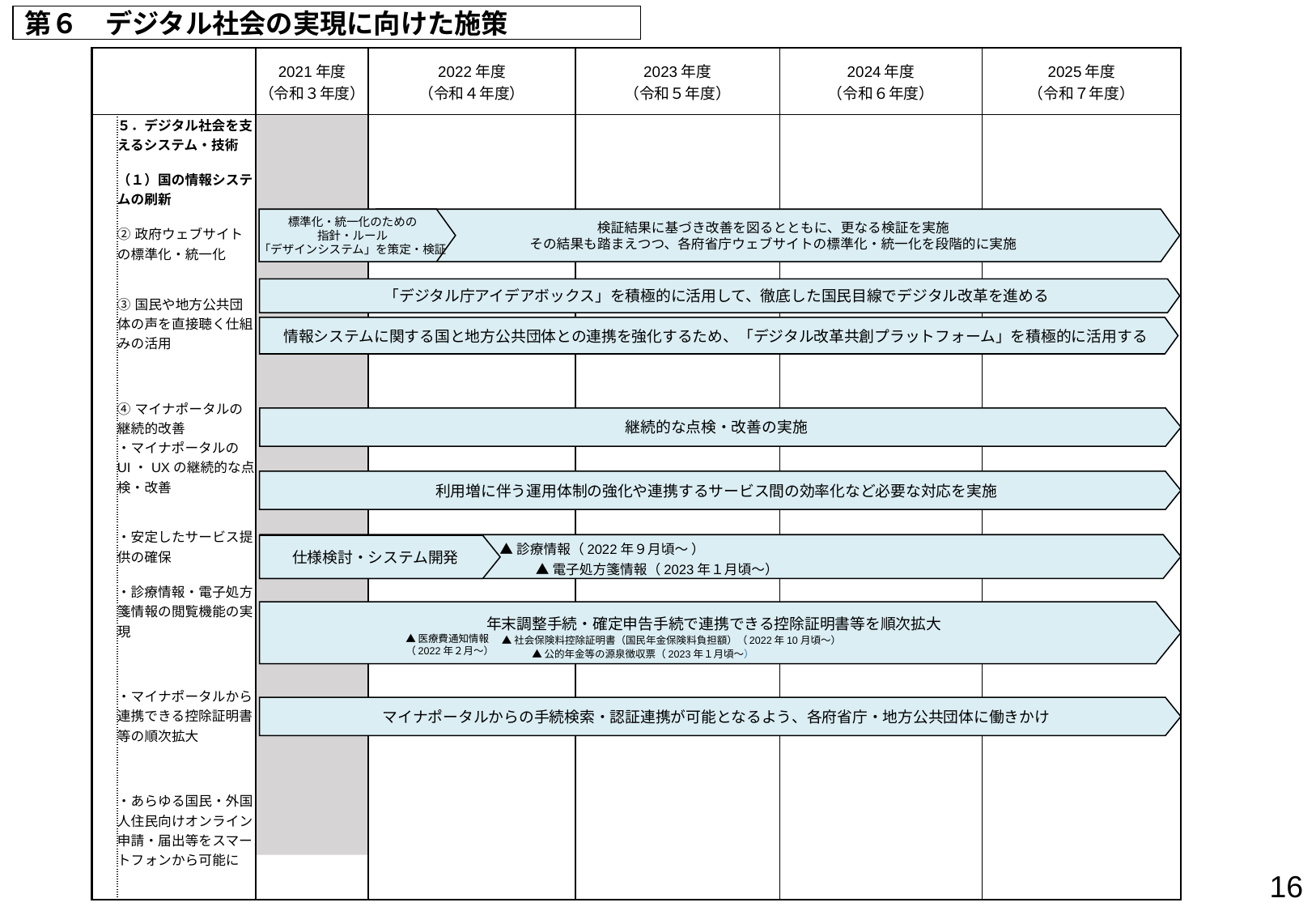

第６　デジタル社会の実現に向けた施策
|  |  | 2021年度 （令和３年度） | 2022年度 （令和４年度） | 2023年度 （令和５年度） | 2024年度 （令和６年度） | 2025年度 （令和７年度） |
| --- | --- | --- | --- | --- | --- | --- |
|  | ５．デジタル社会を支えるシステム・技術 （１）国の情報システムの刷新 ②政府ウェブサイトの標準化・統一化 ③国民や地方公共団体の声を直接聴く仕組みの活用 ④マイナポータルの継続的改善 ・マイナポータルのUI・UXの継続的な点検・改善 ・安定したサービス提供の確保 ・診療情報・電子処方箋情報の閲覧機能の実現 ・マイナポータルから連携できる控除証明書等の順次拡大 ・あらゆる国民・外国人住民向けオンライン申請・届出等をスマートフォンから可能に |  |  |  |  |  |

標準化・統一化のための
指針・ルール
「デザインシステム」を策定・検証
検証結果に基づき改善を図るとともに、更なる検証を実施
その結果も踏まえつつ、各府省庁ウェブサイトの標準化・統一化を段階的に実施
「デジタル庁アイデアボックス」を積極的に活用して、徹底した国民目線でデジタル改革を進める
情報システムに関する国と地方公共団体との連携を強化するため、「デジタル改革共創プラットフォーム」を積極的に活用する
継続的な点検・改善の実施
利用増に伴う運用体制の強化や連携するサービス間の効率化など必要な対応を実施

▲診療情報（2022年９月頃～ ）
仕様検討・システム開発
▲電子処方箋情報（2023年１月頃～）
年末調整手続・確定申告手続で連携できる控除証明書等を順次拡大
▲医療費通知情報
（2022年２月～）
▲社会保険料控除証明書（国民年金保険料負担額）（2022年10月頃～）
▲公的年金等の源泉徴収票（2023年１月頃～）
マイナポータルからの手続検索・認証連携が可能となるよう、各府省庁・地方公共団体に働きかけ
16